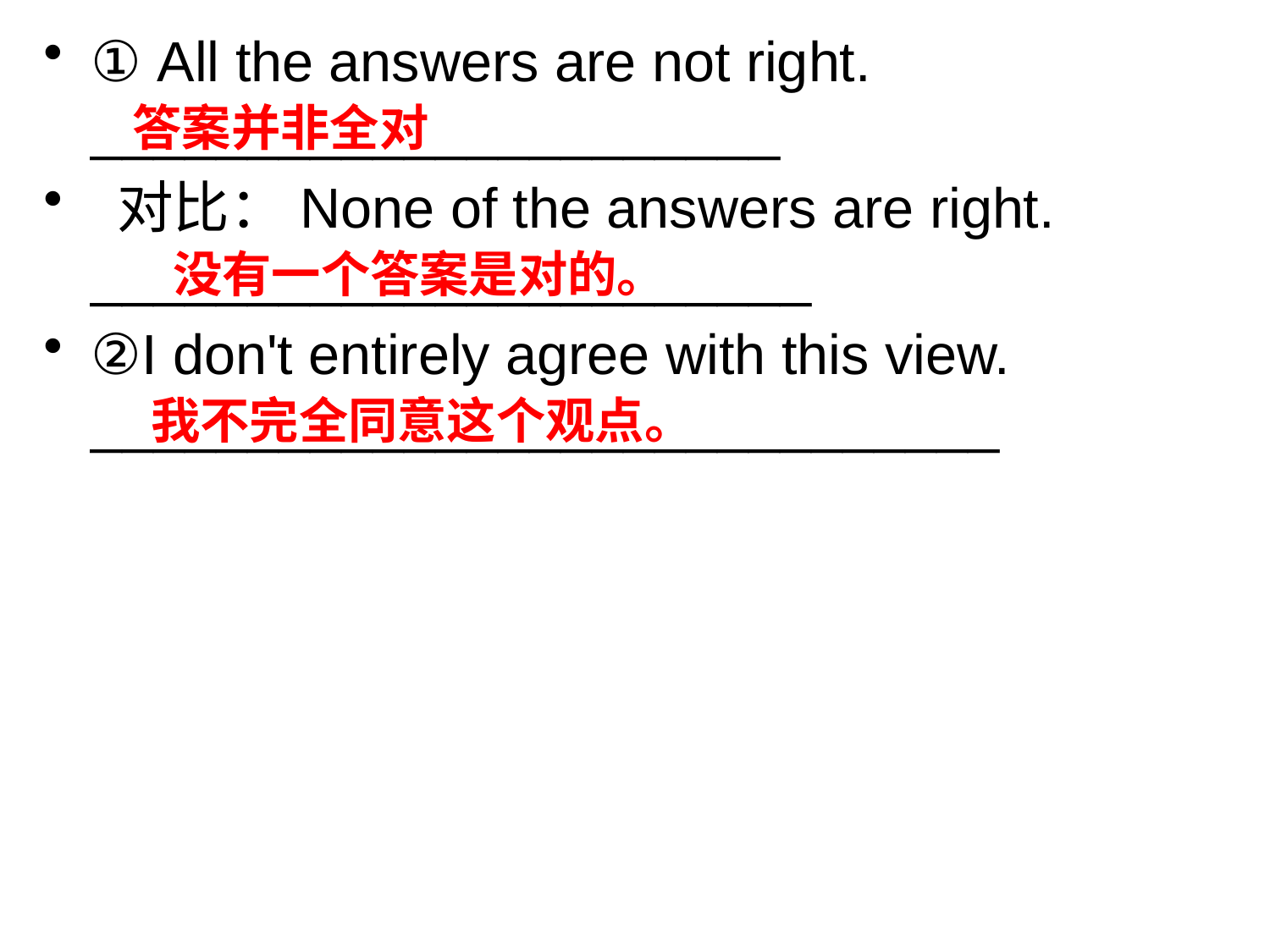

① All the answers are not right. ______________________
 对比：None of the answers are right. _______________________
②I don't entirely agree with this view. _____________________________

答案并非全对
没有一个答案是对的。
我不完全同意这个观点。